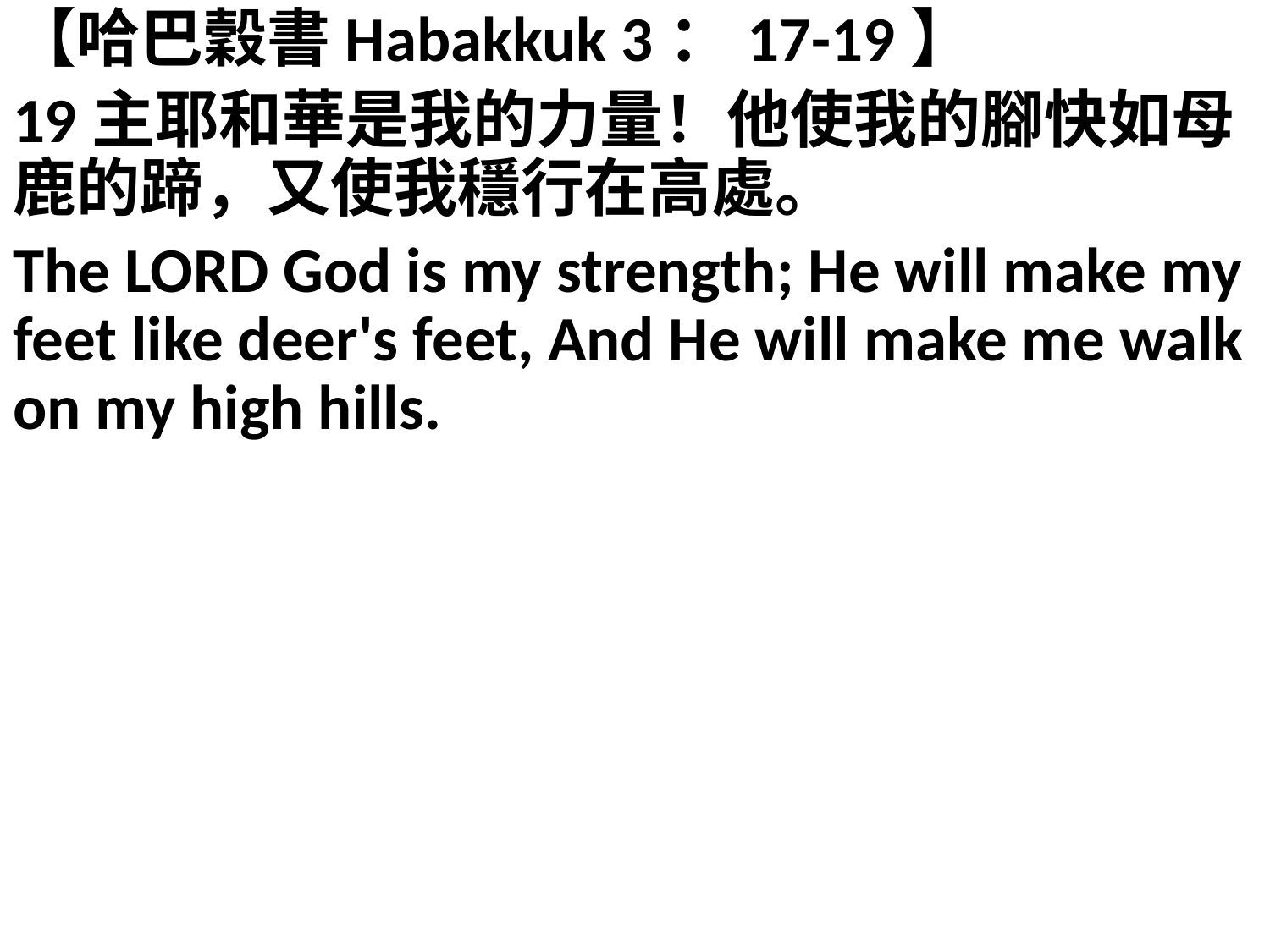

【哈巴穀書Habakkuk 3：17-19】
19主耶和華是我的力量！他使我的腳快如母鹿的蹄，又使我穩行在高處。
The LORD God is my strength; He will make my feet like deer's feet, And He will make me walk on my high hills.